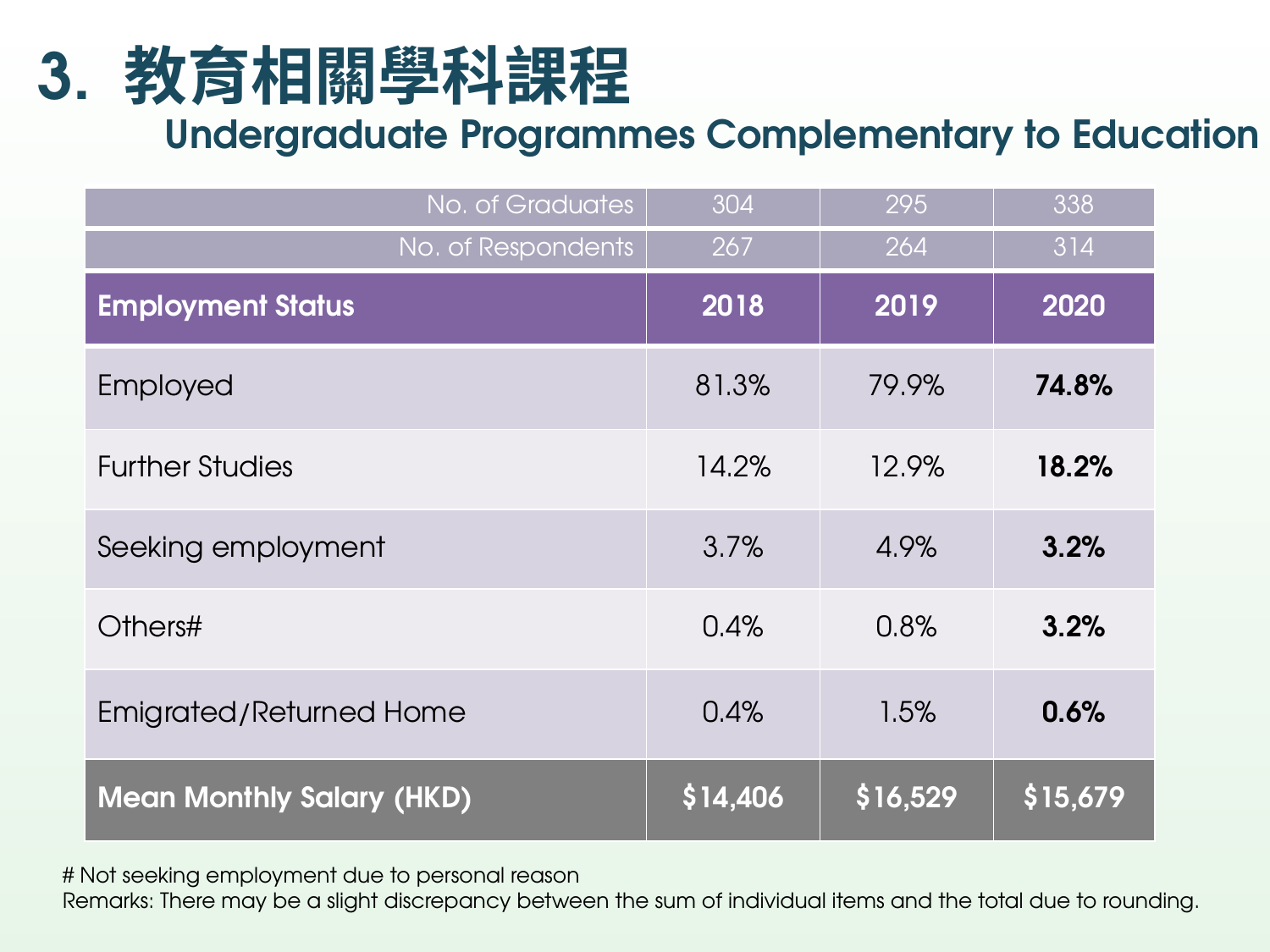

# 3. 教育相關學科課程 Undergraduate Programmes Complementary to Education
| No. of Graduates | 304 | 295 | 338 |
| --- | --- | --- | --- |
| No. of Respondents | 267 | 264 | 314 |
| Employment Status | 2018 | 2019 | 2020 |
| Employed | 81.3% | 79.9% | 74.8% |
| Further Studies | 14.2% | 12.9% | 18.2% |
| Seeking employment | 3.7% | 4.9% | 3.2% |
| Others# | 0.4% | 0.8% | 3.2% |
| Emigrated/Returned Home | 0.4% | 1.5% | 0.6% |
| Mean Monthly Salary (HKD) | $14,406 | $16,529 | $15,679 |
# Not seeking employment due to personal reason
Remarks: There may be a slight discrepancy between the sum of individual items and the total due to rounding.